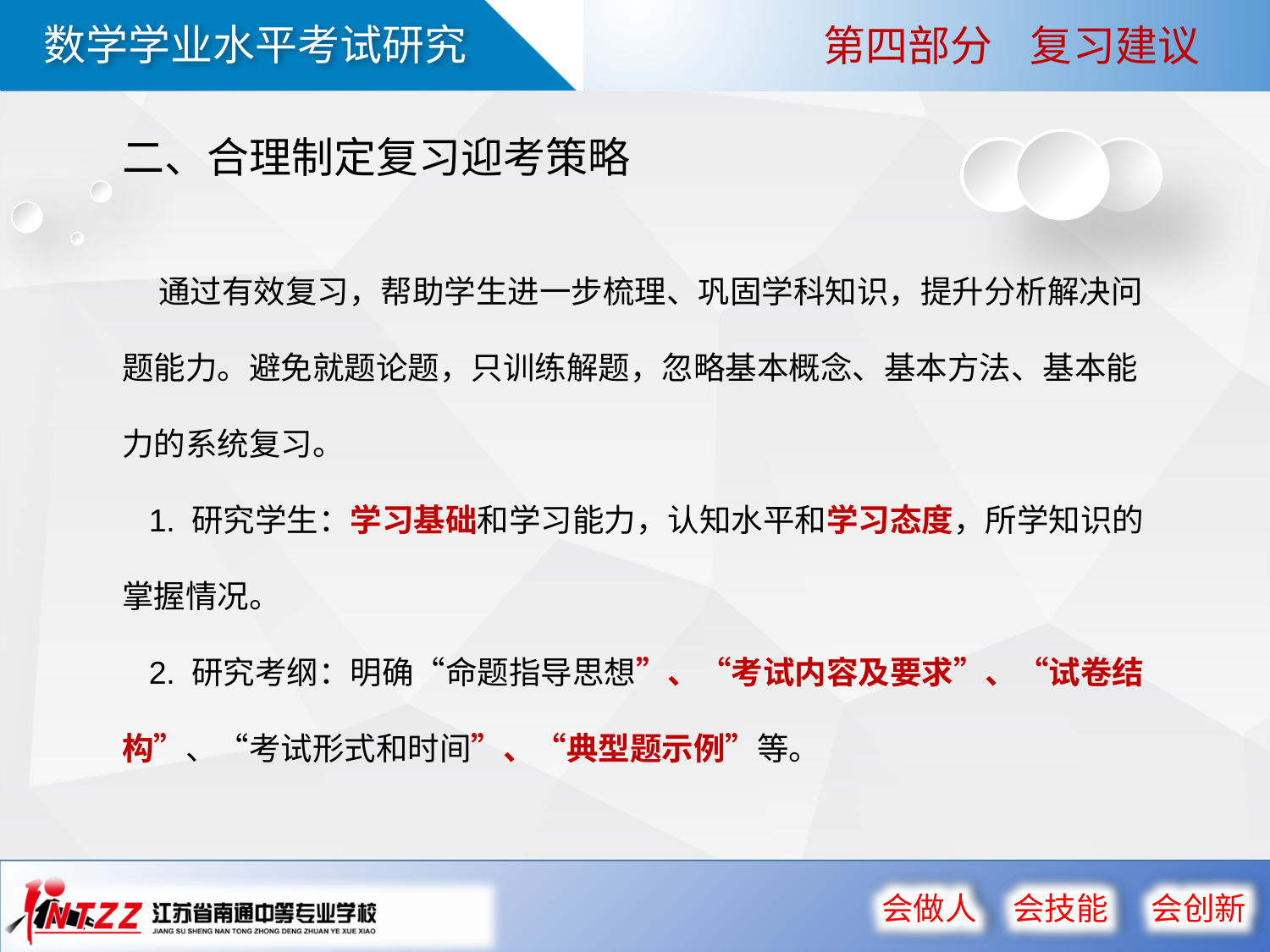

第四部分    复习建议
二、合理制定复习迎考策略

    通过有效复习，帮助学生进一步梳理、巩固学科知识，提升分析解决问题能力。避免就题论题，只训练解题，忽略基本概念、基本方法、基本能力的系统复习。
   1. 研究学生：学习基础和学习能力，认知水平和学习态度，所学知识的掌握情况。
   2. 研究考纲：明确“命题指导思想”、“考试内容及要求”、“试卷结构”、“考试形式和时间”、“典型题示例”等。